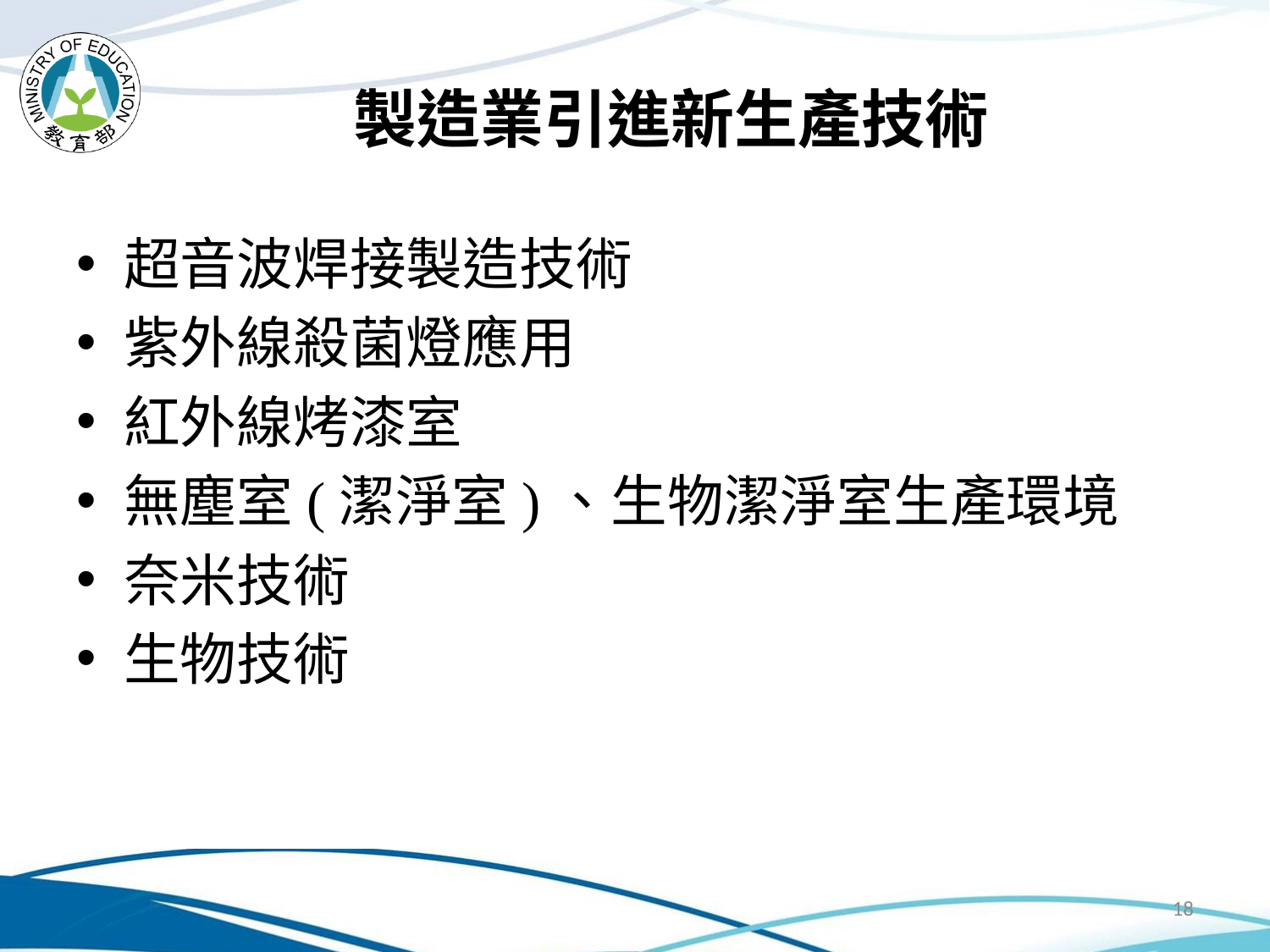

# 製造業引進新生產技術
超音波焊接製造技術
紫外線殺菌燈應用
紅外線烤漆室
無塵室(潔淨室)、生物潔淨室生產環境
奈米技術
生物技術
18